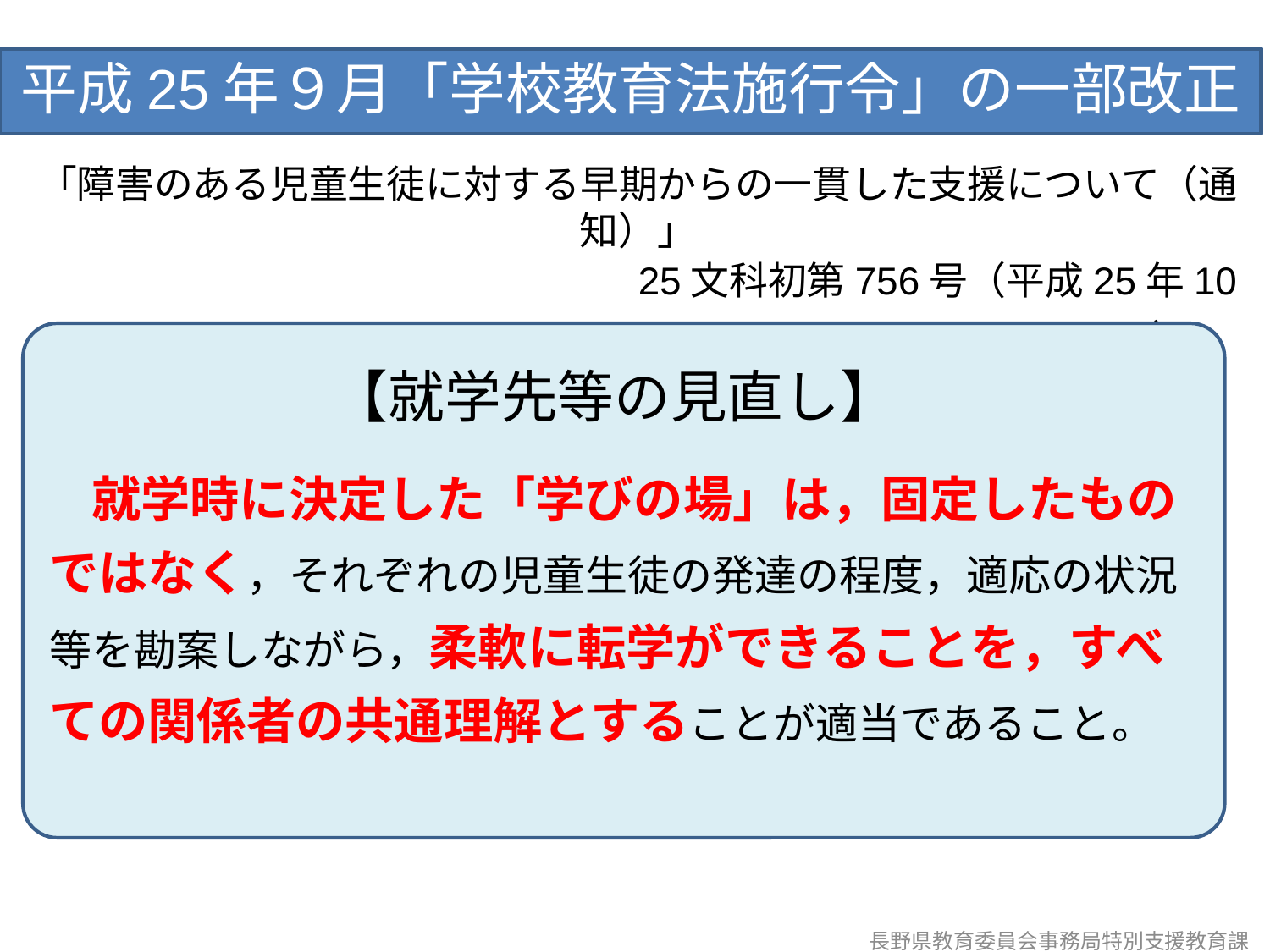

平成25年９月「学校教育法施行令」の一部改正
「障害のある児童生徒に対する早期からの一貫した支援について（通知）」
　　　　　　　　　　　　　　25文科初第756号（平成25年10月４日）

【就学先等の見直し】
　就学時に決定した「学びの場」は，固定したものではなく，それぞれの児童生徒の発達の程度，適応の状況等を勘案しながら，柔軟に転学ができることを，すべての関係者の共通理解とすることが適当であること。

長野県教育委員会事務局特別支援教育課